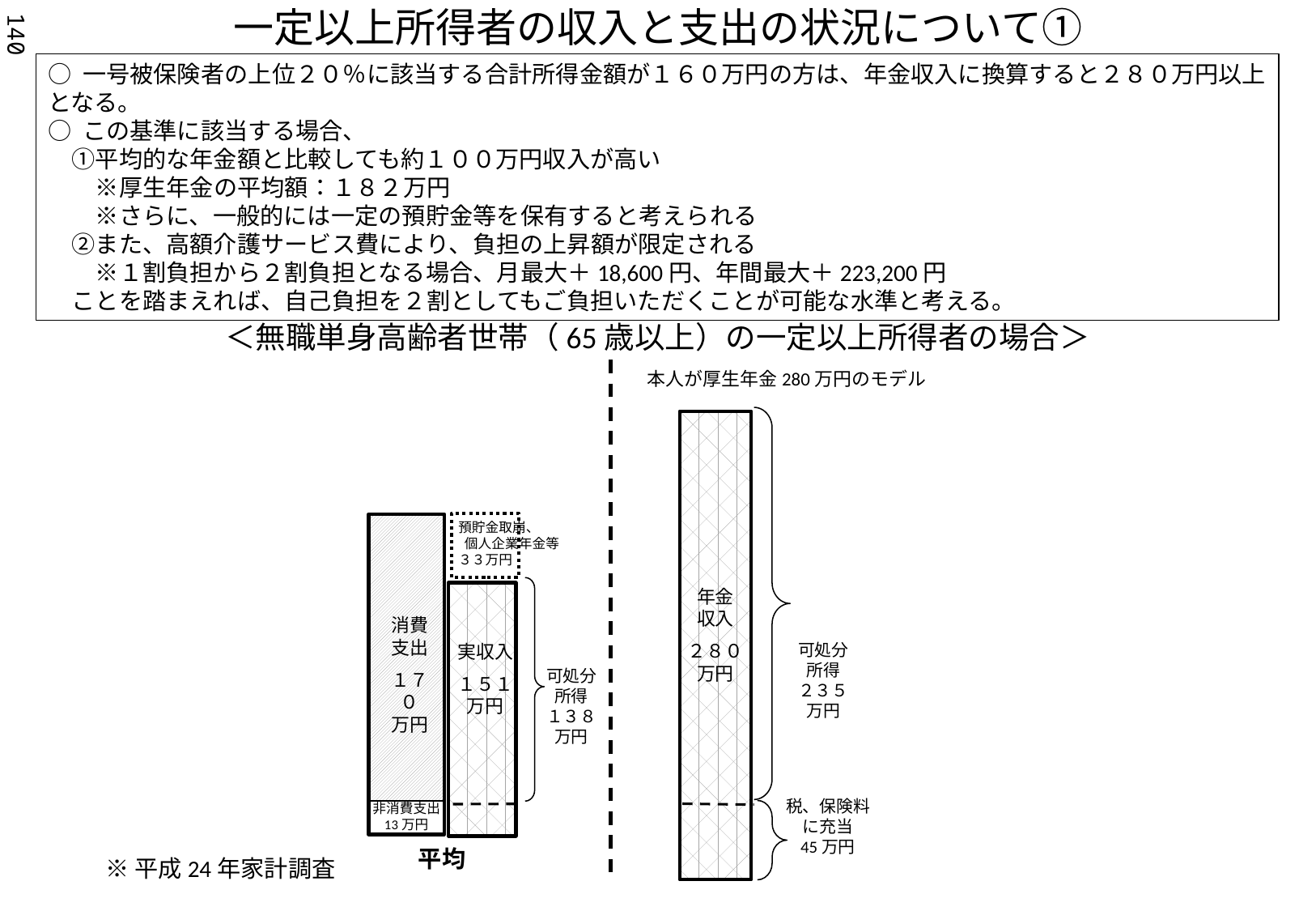

一定以上所得者の収入と支出の状況について①
140
○ 一号被保険者の上位２０％に該当する合計所得金額が１６０万円の方は、年金収入に換算すると２８０万円以上となる。
○ この基準に該当する場合、
　①平均的な年金額と比較しても約１００万円収入が高い
　　※厚生年金の平均額：１８２万円
　　※さらに、一般的には一定の預貯金等を保有すると考えられる
　②また、高額介護サービス費により、負担の上昇額が限定される
　　※１割負担から２割負担となる場合、月最大＋18,600円、年間最大＋223,200円
　ことを踏まえれば、自己負担を２割としてもご負担いただくことが可能な水準と考える。
＜無職単身高齢者世帯（65歳以上）の一定以上所得者の場合＞
本人が厚生年金280万円のモデル

年金
収入
２８０
万円
可処分
所得
２３５
万円
税、保険料
に充当
45万円

預貯金取崩、
 個人企業年金等
３３万円

消費
支出
１７０
万円
実収入
１５１
万円
可処分
所得
１３８
万円
非消費支出
13万円
平均
※平成24年家計調査